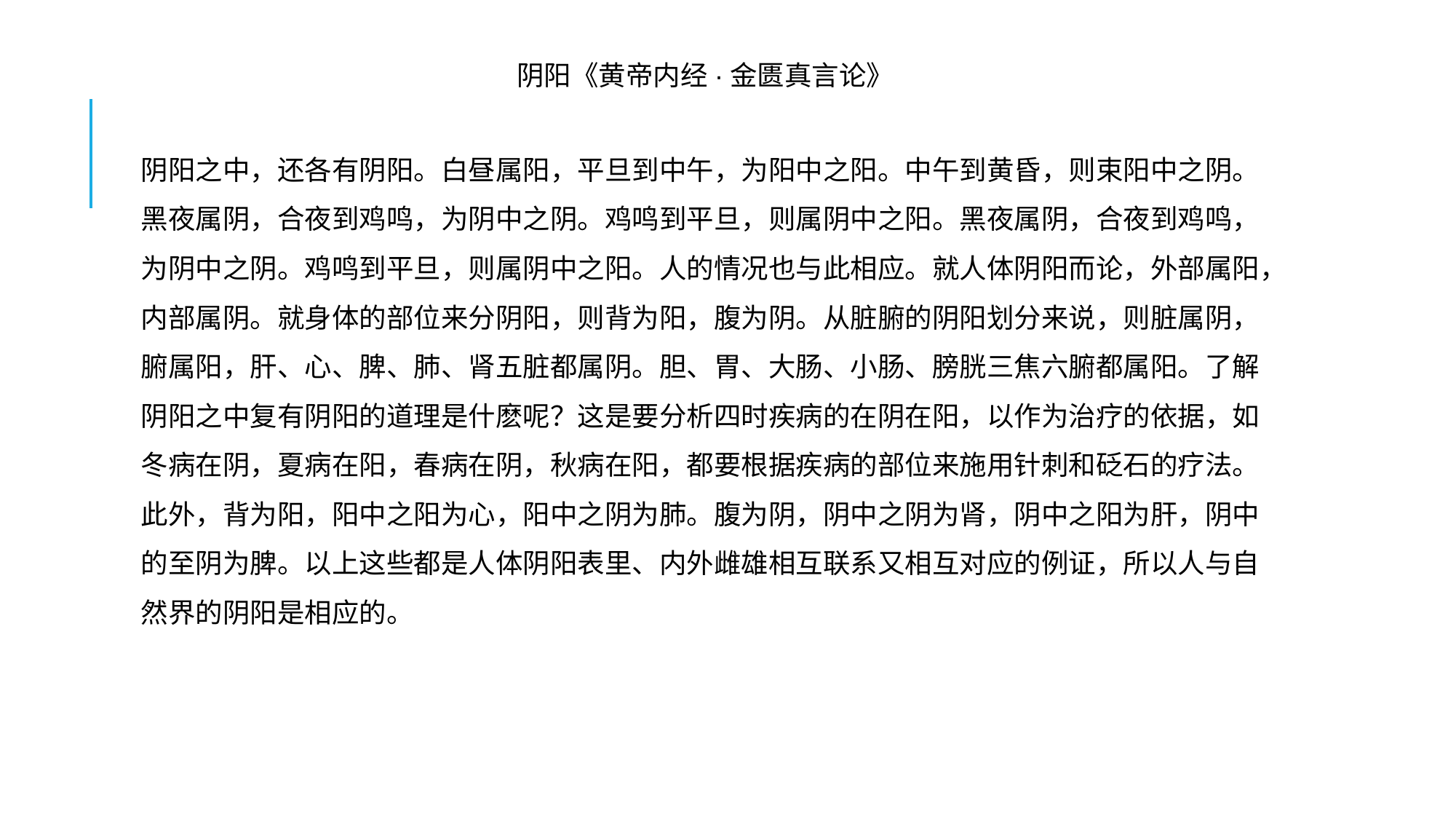

阴阳《黄帝内经·金匮真言论》
阴阳之中，还各有阴阳。白昼属阳，平旦到中午，为阳中之阳。中午到黄昏，则束阳中之阴。黑夜属阴，合夜到鸡鸣，为阴中之阴。鸡鸣到平旦，则属阴中之阳。黑夜属阴，合夜到鸡鸣，为阴中之阴。鸡鸣到平旦，则属阴中之阳。人的情况也与此相应。就人体阴阳而论，外部属阳，内部属阴。就身体的部位来分阴阳，则背为阳，腹为阴。从脏腑的阴阳划分来说，则脏属阴，腑属阳，肝、心、脾、肺、肾五脏都属阴。胆、胃、大肠、小肠、膀胱三焦六腑都属阳。了解阴阳之中复有阴阳的道理是什麽呢？这是要分析四时疾病的在阴在阳，以作为治疗的依据，如冬病在阴，夏病在阳，春病在阴，秋病在阳，都要根据疾病的部位来施用针刺和砭石的疗法。此外，背为阳，阳中之阳为心，阳中之阴为肺。腹为阴，阴中之阴为肾，阴中之阳为肝，阴中的至阴为脾。以上这些都是人体阴阳表里、内外雌雄相互联系又相互对应的例证，所以人与自然界的阴阳是相应的。